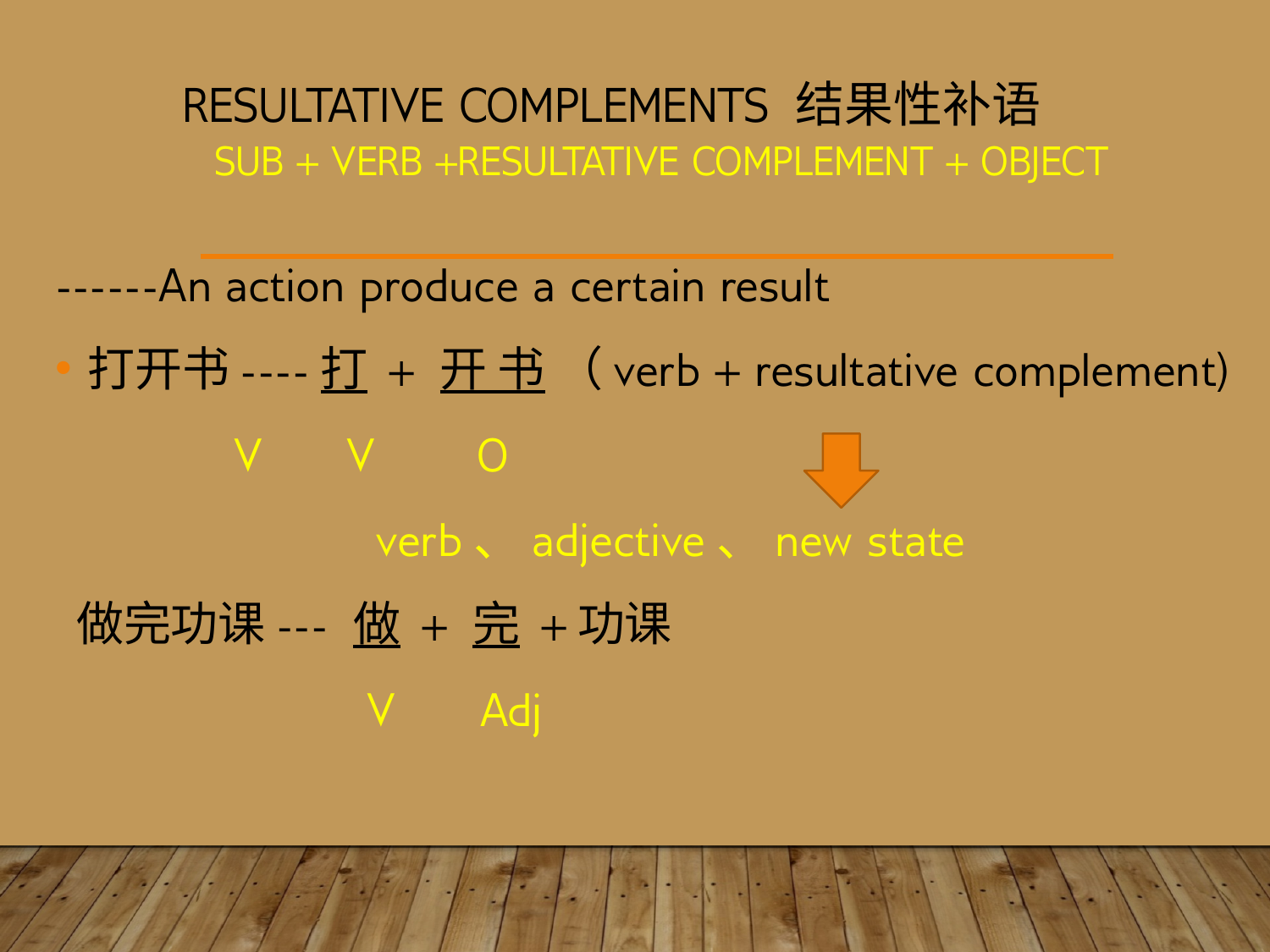

# Resultative Complements 结果性补语 Sub + verb +resultative complement + object
------An action produce a certain result
打开书----打 + 开 书 （verb + resultative complement)
		    V      V	    O
  					              verb、adjective、new state
 做完功课--- 做 + 完 +功课
                      V      Adj